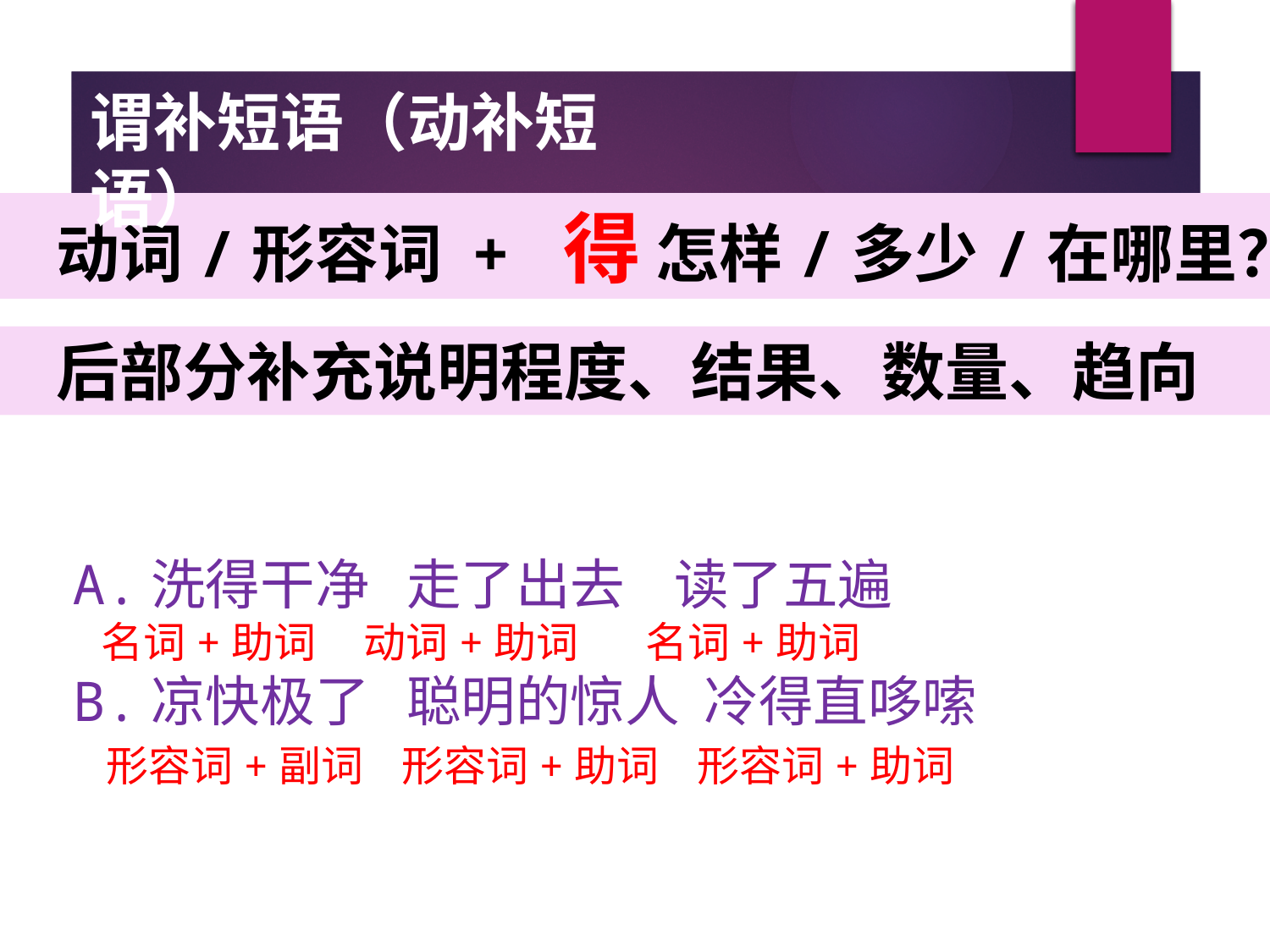

谓补短语（动补短语）
  动词/形容词 + 得 怎样/多少/在哪里？
  后部分补充说明程度、结果、数量、趋向
A.洗得干净   走了出去    读了五遍
    名词+助词     动词+助词       名词+助词
B.凉快极了   聪明的惊人  冷得直哆嗦
  形容词+副词    形容词+助词    形容词+助词